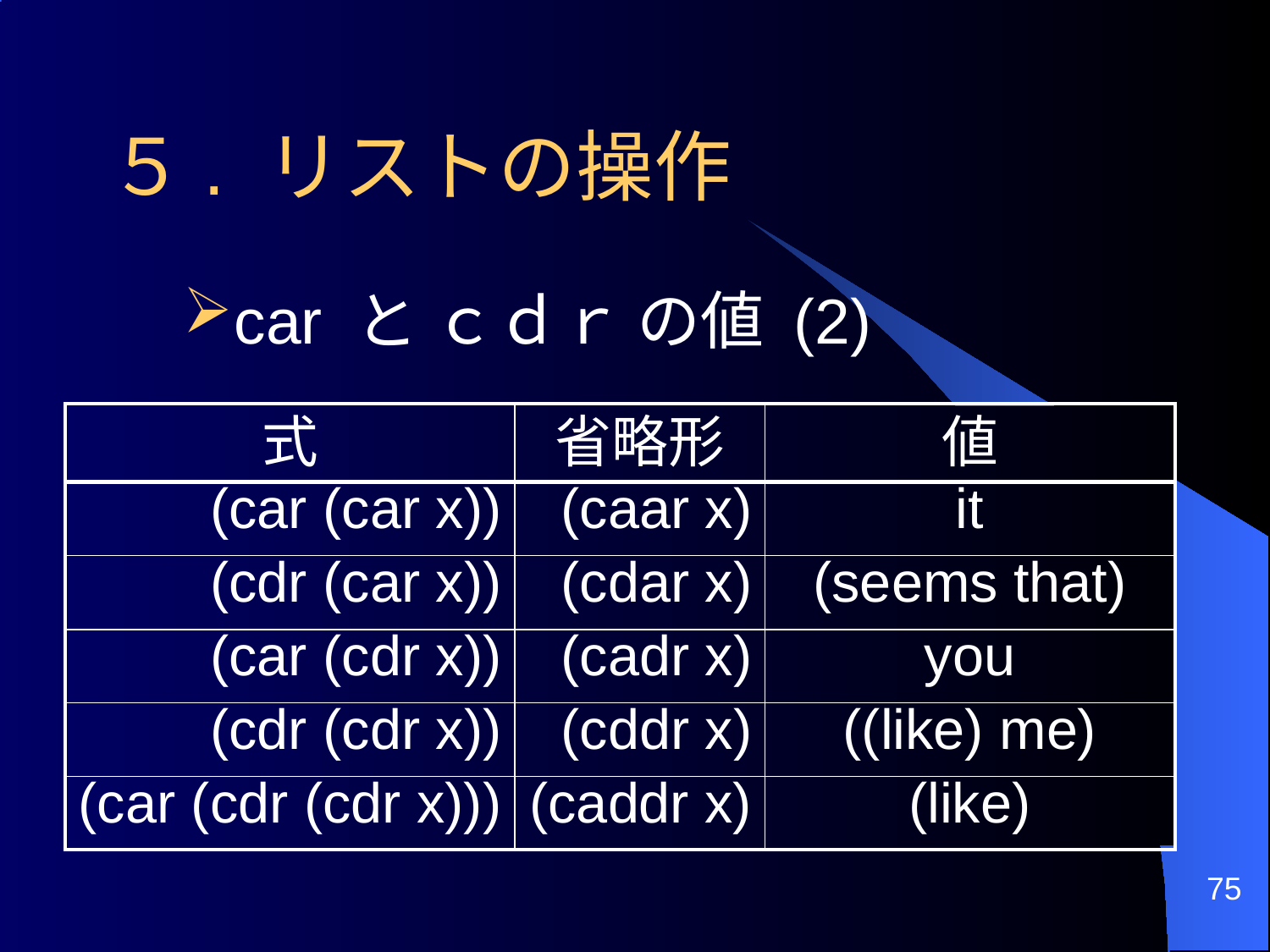

５. リストの操作
car と ｃｄｒ の値 (2)
| 式 | 省略形 | 値 |
| --- | --- | --- |
| (car (car x)) | (caar x) | it |
| (cdr (car x)) | (cdar x) | (seems that) |
| (car (cdr x)) | (cadr x) | you |
| (cdr (cdr x)) | (cddr x) | ((like) me) |
| (car (cdr (cdr x))) | (caddr x) | (like) |

75